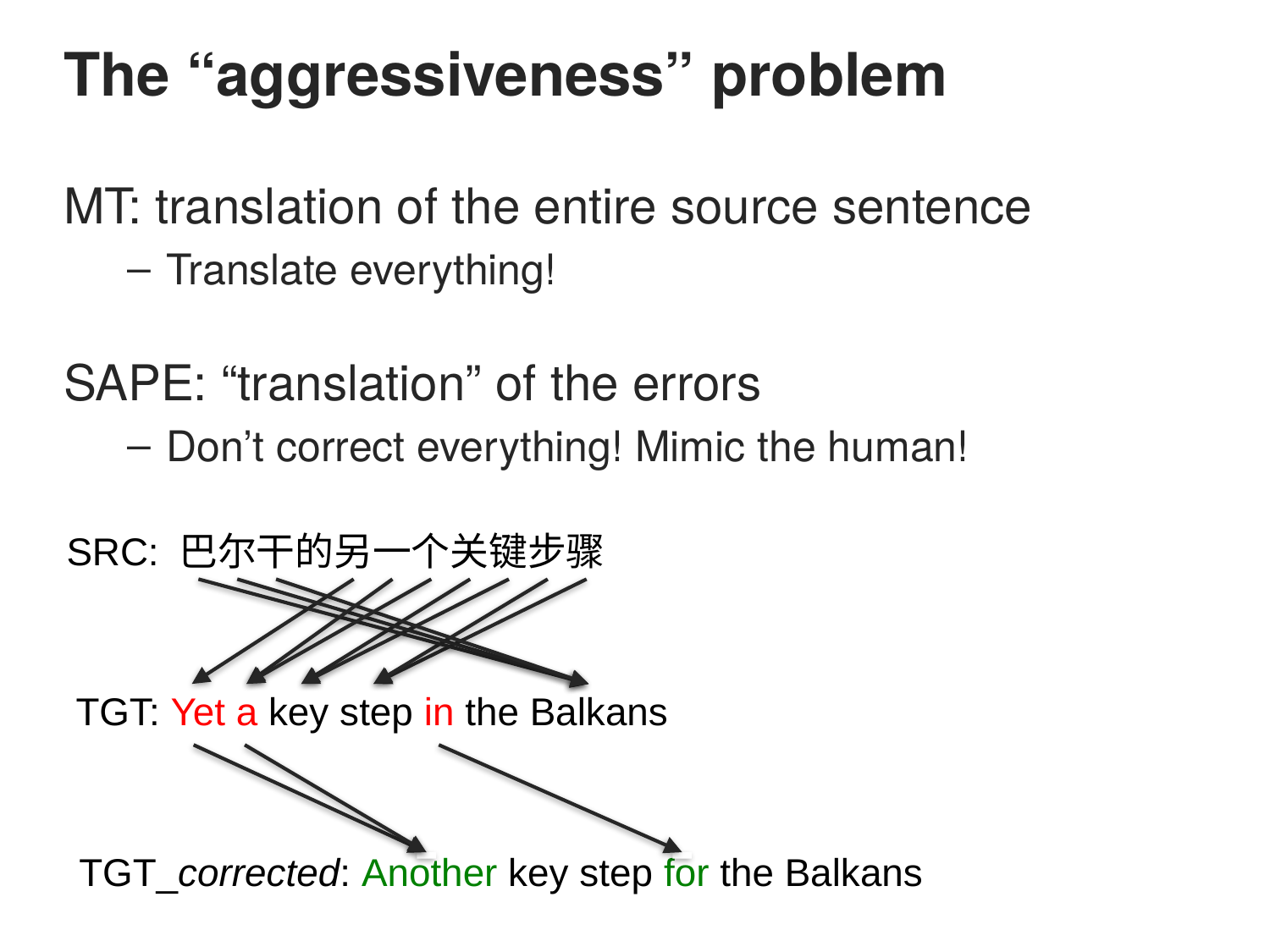

# The “aggressiveness” problem
MT: translation of the entire source sentence
Translate everything!

SAPE: “translation” of the errors
Don’t correct everything! Mimic the human!
SRC: 巴尔干的另一个关键步骤

TGT: Yet a key step in the Balkans

TGT_corrected: Another key step for the Balkans